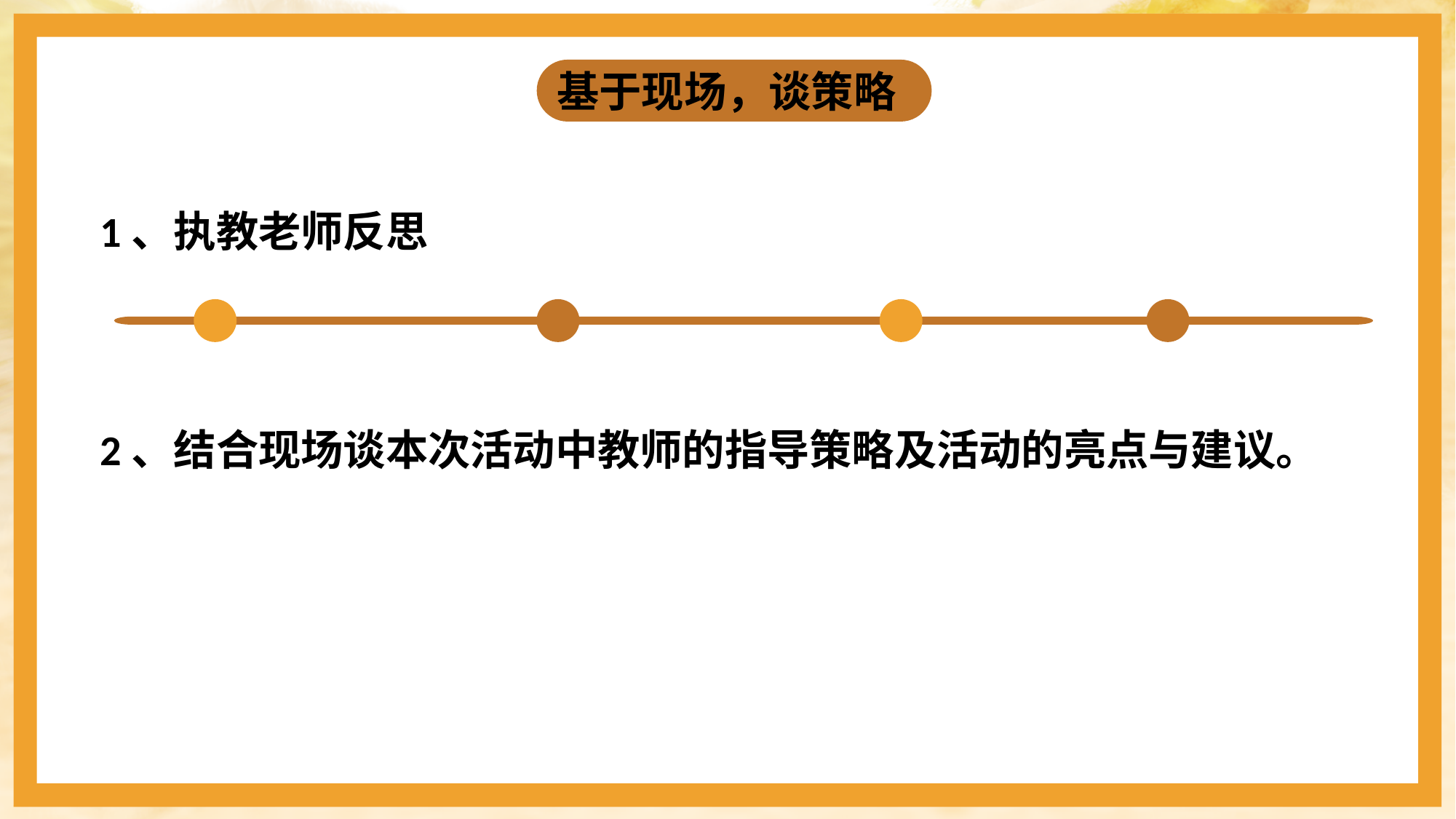

基于现场，谈策略

1、执教老师反思

2、结合现场谈本次活动中教师的指导策略及活动的亮点与建议。